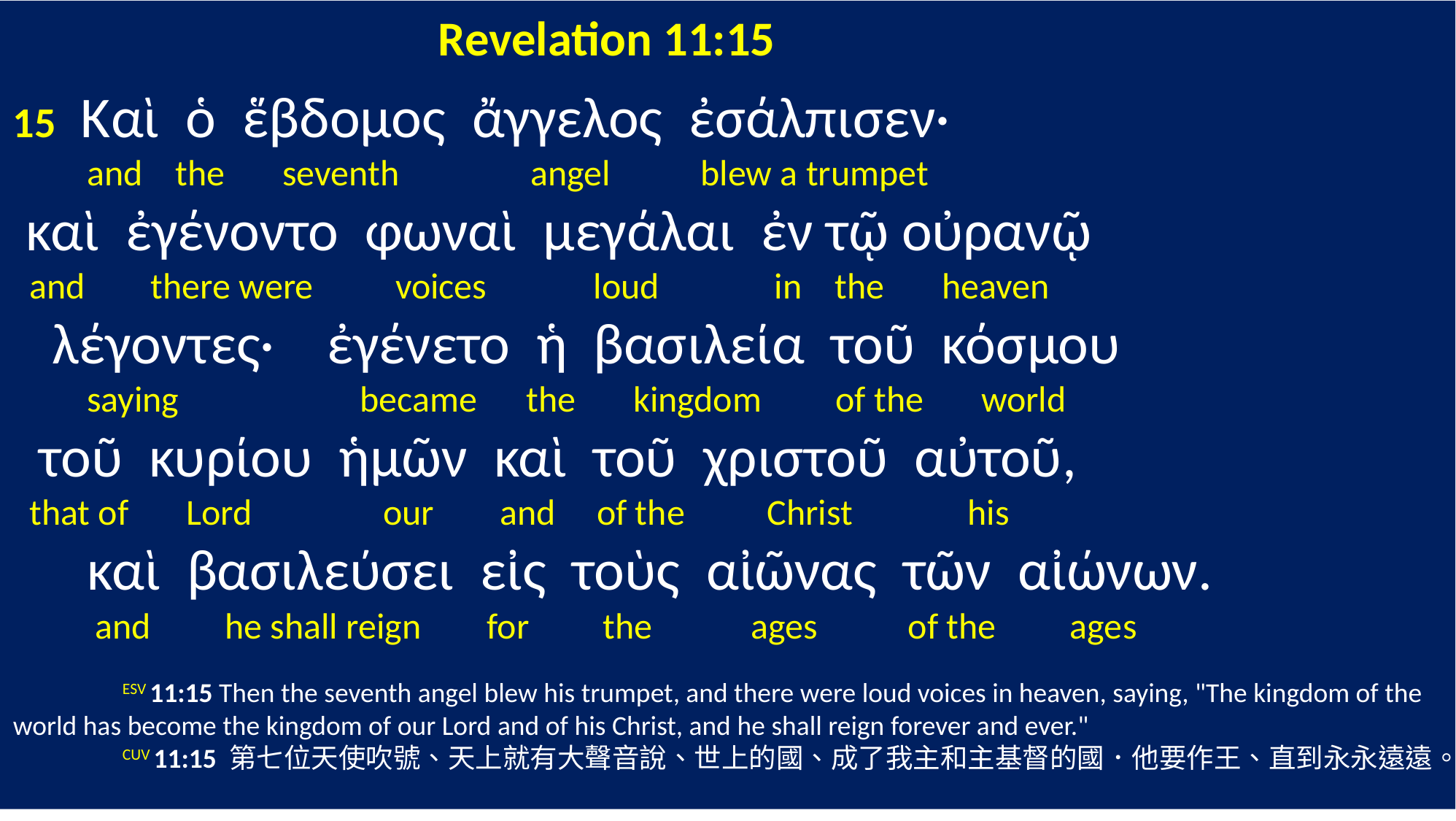

Revelation 11:15

15  Καὶ  ὁ  ἕβδομος  ἄγγελος  ἐσάλπισεν·
         and    the       seventh                angel           blew a trumpet
 καὶ  ἐγένοντο  φωναὶ  μεγάλαι  ἐν τῷ οὐρανῷ
  and        there were          voices             loud              in    the       heaven
   λέγοντες·    ἐγένετο  ἡ  βασιλεία  τοῦ  κόσμου
         saying                      became      the       kingdom         of the       world
  τοῦ  κυρίου  ἡμῶν  καὶ  τοῦ  χριστοῦ  αὐτοῦ,
  that of       Lord                our        and     of the          Christ              his
      καὶ  βασιλεύσει  εἰς  τοὺς  αἰῶνας  τῶν  αἰώνων.
          and         he shall reign        for         the            ages           of the         ages

	ESV 11:15 Then the seventh angel blew his trumpet, and there were loud voices in heaven, saying, "The kingdom of the world has become the kingdom of our Lord and of his Christ, and he shall reign forever and ever."
	CUV 11:15 第七位天使吹號、天上就有大聲音說、世上的國、成了我主和主基督的國．他要作王、直到永永遠遠。